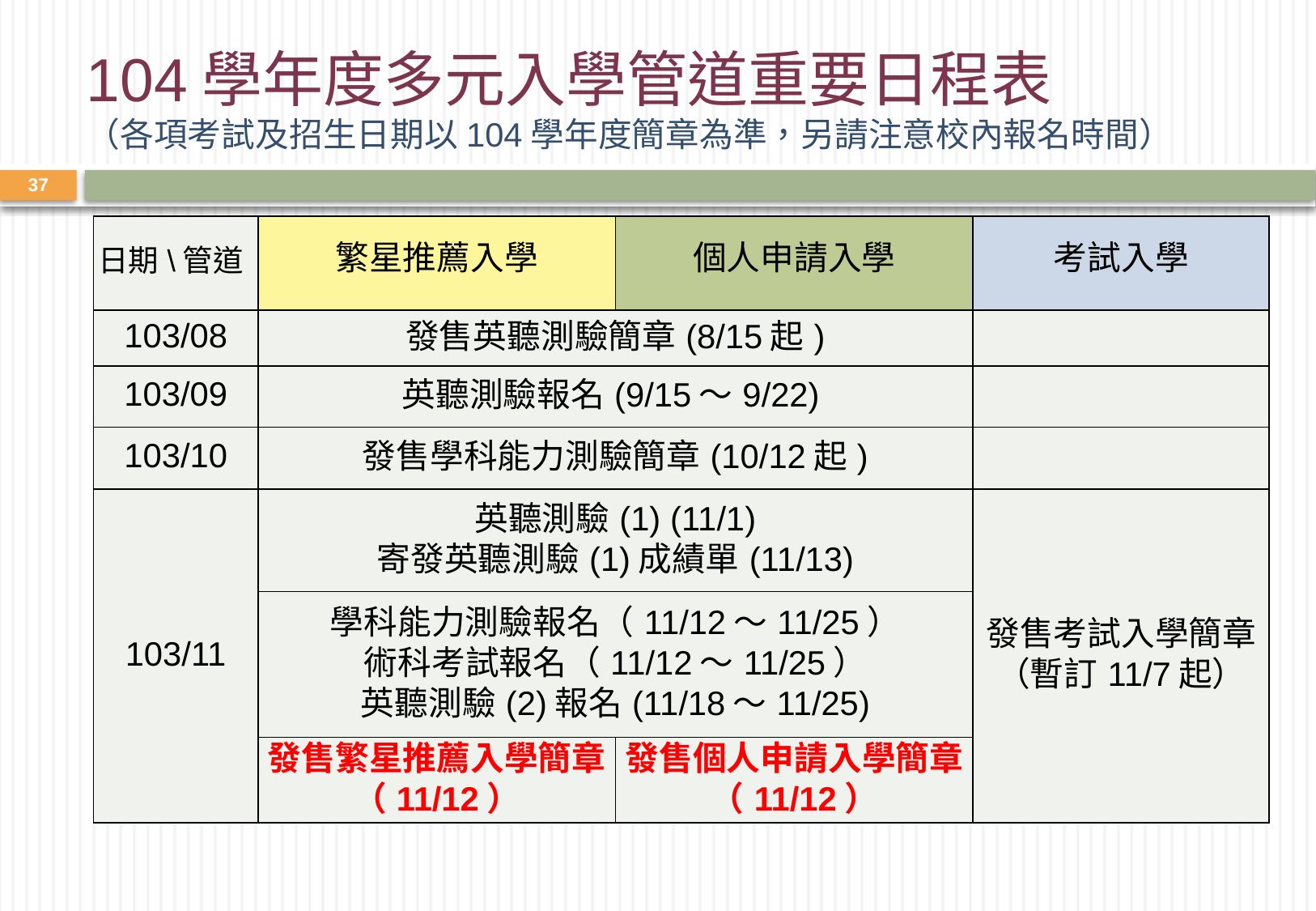

104學年度多元入學管道重要日程表
（各項考試及招生日期以104學年度簡章為準，另請注意校內報名時間）
37
| 日期\管道 | 繁星推薦入學 | 個人申請入學 | 考試入學 |
| --- | --- | --- | --- |
| 103/08 | 發售英聽測驗簡章(8/15起) |  |  |
| 103/09 | 英聽測驗報名(9/15～9/22) |  |  |
| 103/10 | 發售學科能力測驗簡章(10/12起) |  |  |
| 103/11 | 英聽測驗(1) (11/1) 寄發英聽測驗(1)成績單(11/13) |  | 發售考試入學簡章（暫訂11/7起） |
|  | 學科能力測驗報名（11/12～11/25） 術科考試報名（11/12～11/25） 英聽測驗(2)報名(11/18～11/25) |  |  |
|  | 發售繁星推薦入學簡章（11/12） | 發售個人申請入學簡章（11/12） |  |